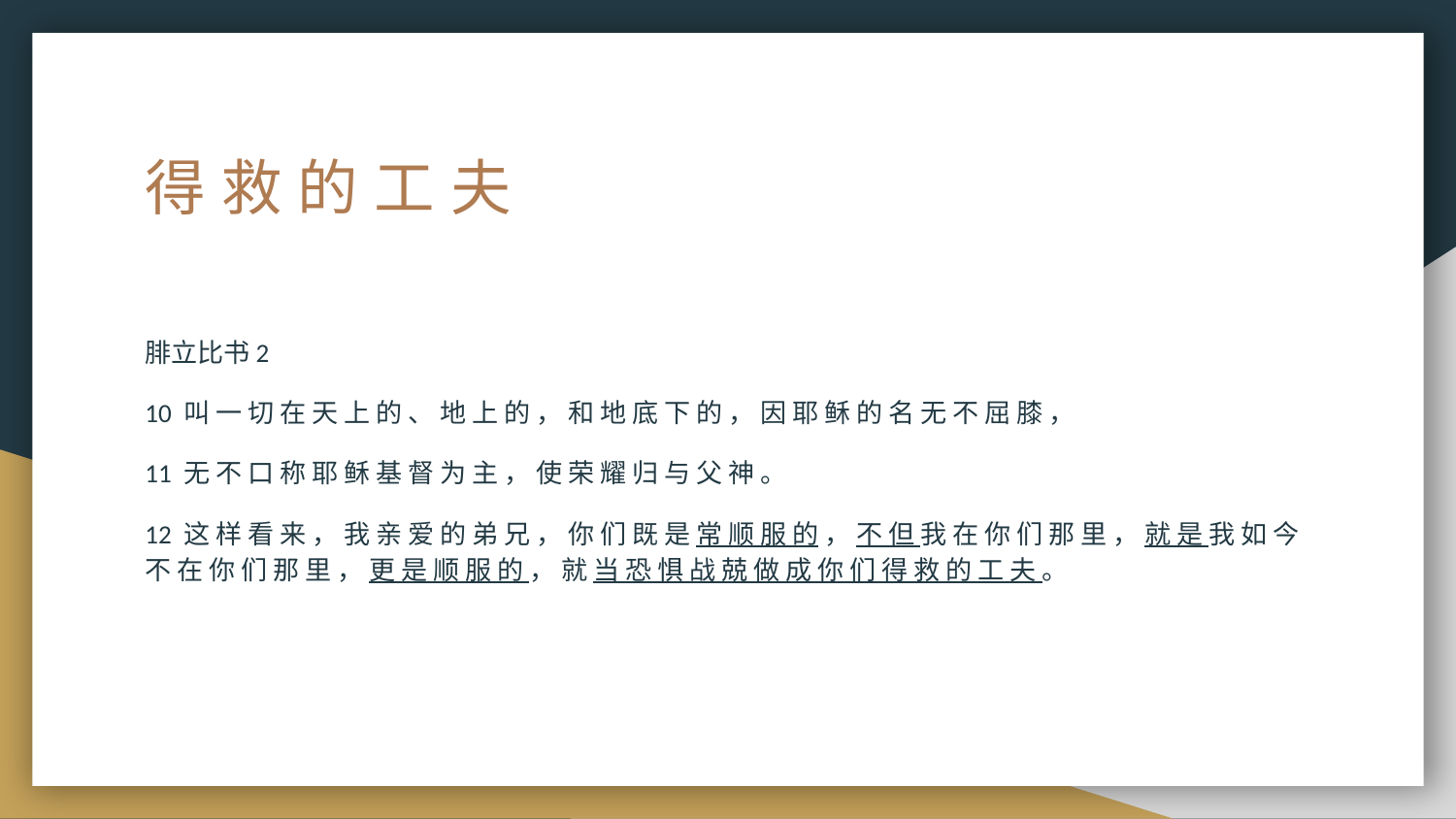

# 得 救 的 工 夫
腓立比书2
10 叫 一 切 在 天 上 的 、 地 上 的 ， 和 地 底 下 的 ， 因 耶 稣 的 名 无 不 屈 膝 ，
11 无 不 口 称 耶 稣 基 督 为 主 ， 使 荣 耀 归 与 父 神 。
12 这 样 看 来 ， 我 亲 爱 的 弟 兄 ， 你 们 既 是 常 顺 服 的 ， 不 但 我 在 你 们 那 里 ， 就 是 我 如 今 不 在 你 们 那 里 ， 更 是 顺 服 的 ， 就 当 恐 惧 战 兢 做 成 你 们 得 救 的 工 夫 。